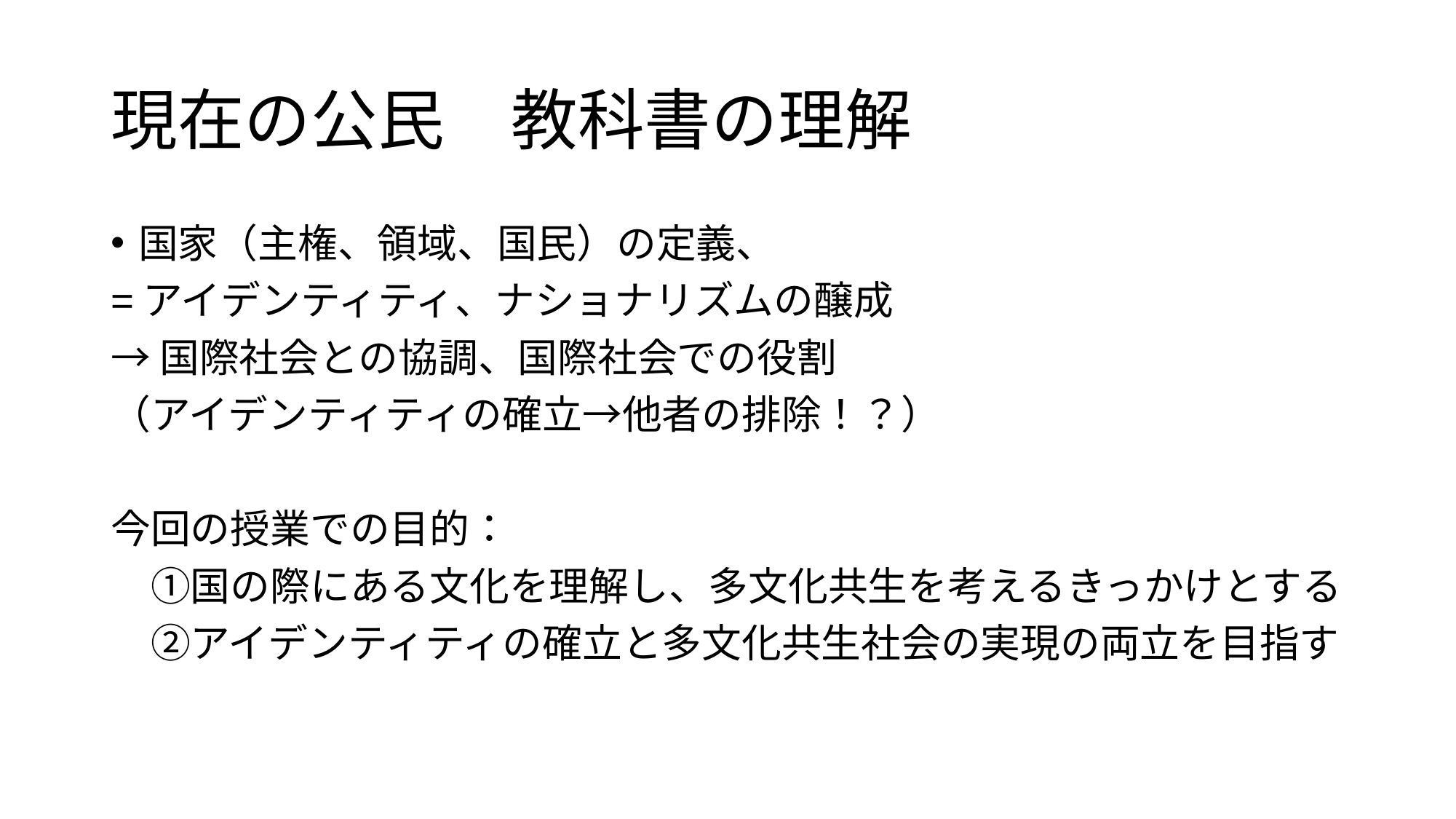

# 現在の公民　教科書の理解
国家（主権、領域、国民）の定義、
=アイデンティティ、ナショナリズムの醸成
→国際社会との協調、国際社会での役割
（アイデンティティの確立→他者の排除！？）

今回の授業での目的：
　①国の際にある文化を理解し、多文化共生を考えるきっかけとする
　②アイデンティティの確立と多文化共生社会の実現の両立を目指す